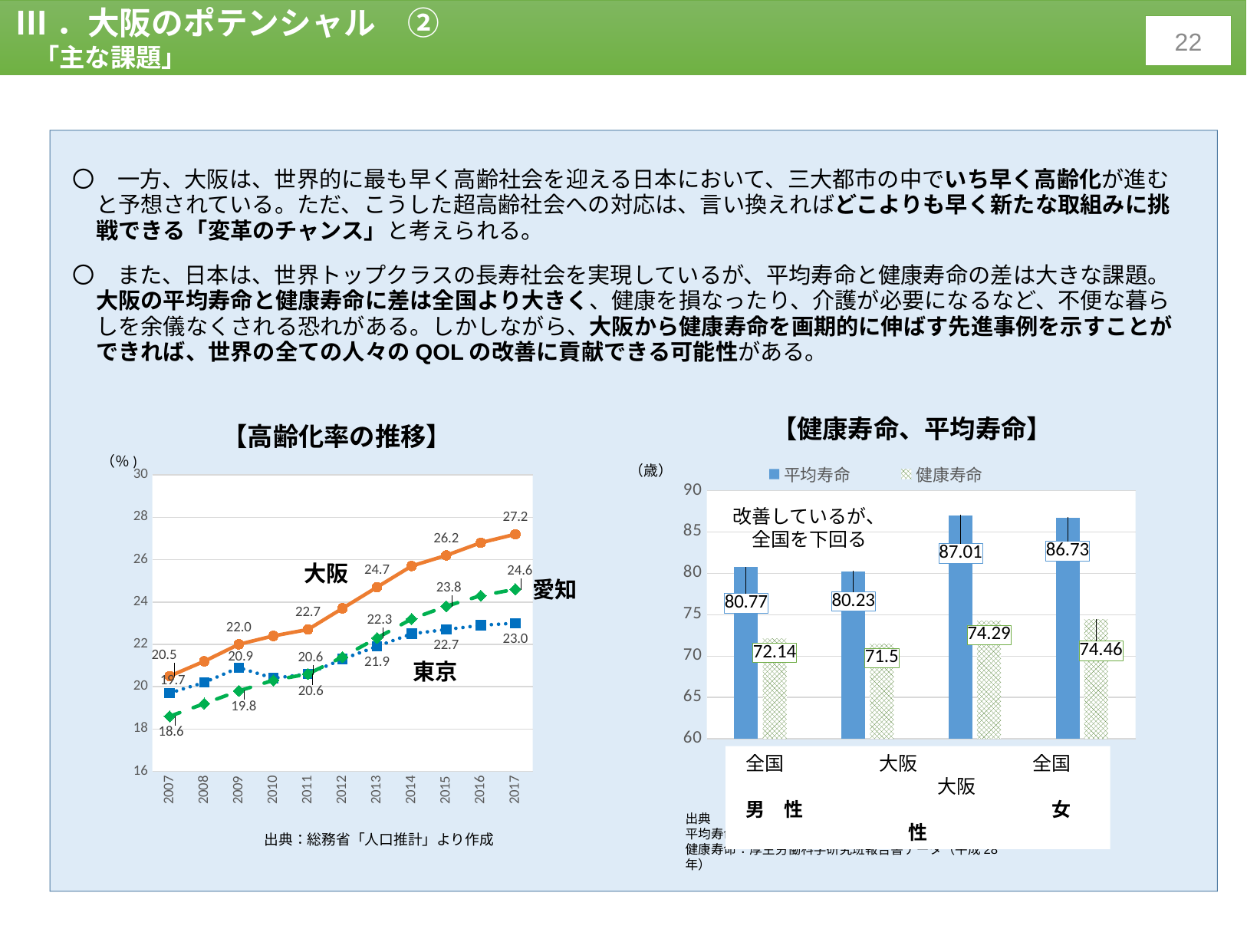

Ⅲ．大阪のポテンシャル　②
　「主な課題」
22
〇　一方、大阪は、世界的に最も早く高齢社会を迎える日本において、三大都市の中でいち早く高齢化が進むと予想されている。ただ、こうした超高齢社会への対応は、言い換えればどこよりも早く新たな取組みに挑戦できる「変革のチャンス」と考えられる。
〇　また、日本は、世界トップクラスの長寿社会を実現しているが、平均寿命と健康寿命の差は大きな課題。大阪の平均寿命と健康寿命に差は全国より大きく、健康を損なったり、介護が必要になるなど、不便な暮らしを余儀なくされる恐れがある。しかしながら、大阪から健康寿命を画期的に伸ばす先進事例を示すことができれば、世界の全ての人々のQOLの改善に貢献できる可能性がある。
【健康寿命、平均寿命】
【高齢化率の推移】

### Chart

| Category | 平均寿命 | 健康寿命 |
|---|---|---|
| 男性 | 80.77 | 72.14 |
| 女性 | 80.23 | 71.5 |
| 男性 | 87.01 | 74.29 |
| 女性 | 86.73 | 74.46 |
（歳）
改善しているが、
全国を下回る
全国
大阪

### Chart

| Category | 東京都 | 大阪府 | 愛知県 |
|---|---|---|---|
| 2007 | 19.7 | 20.5 | 18.6 |
| 2008 | 20.2 | 21.2 | 19.2 |
| 2009 | 20.9 | 22.0 | 19.8 |
| 2010 | 20.4 | 22.4 | 20.3 |
| 2011 | 20.6 | 22.7 | 20.6 |
| 2012 | 21.3 | 23.7 | 21.4 |
| 2013 | 21.9 | 24.7 | 22.3 |
| 2014 | 22.5 | 25.7 | 23.2 |
| 2015 | 22.7 | 26.2 | 23.8 |
| 2016 | 22.9 | 26.8 | 24.3 |
| 2017 | 23.0 | 27.2 | 24.6 |
（％)
大阪
愛知
東京
出典：総務省「人口推計」より作成
全国　　　　　大阪　　　　　　全国　　　　　大阪
男　性　　　　　　　　　　　　　女　性
出典
平均寿命：厚生労働省都道府県別生命表（平成27年）
健康寿命：厚生労働科学研究班報告書データ（平成28年）